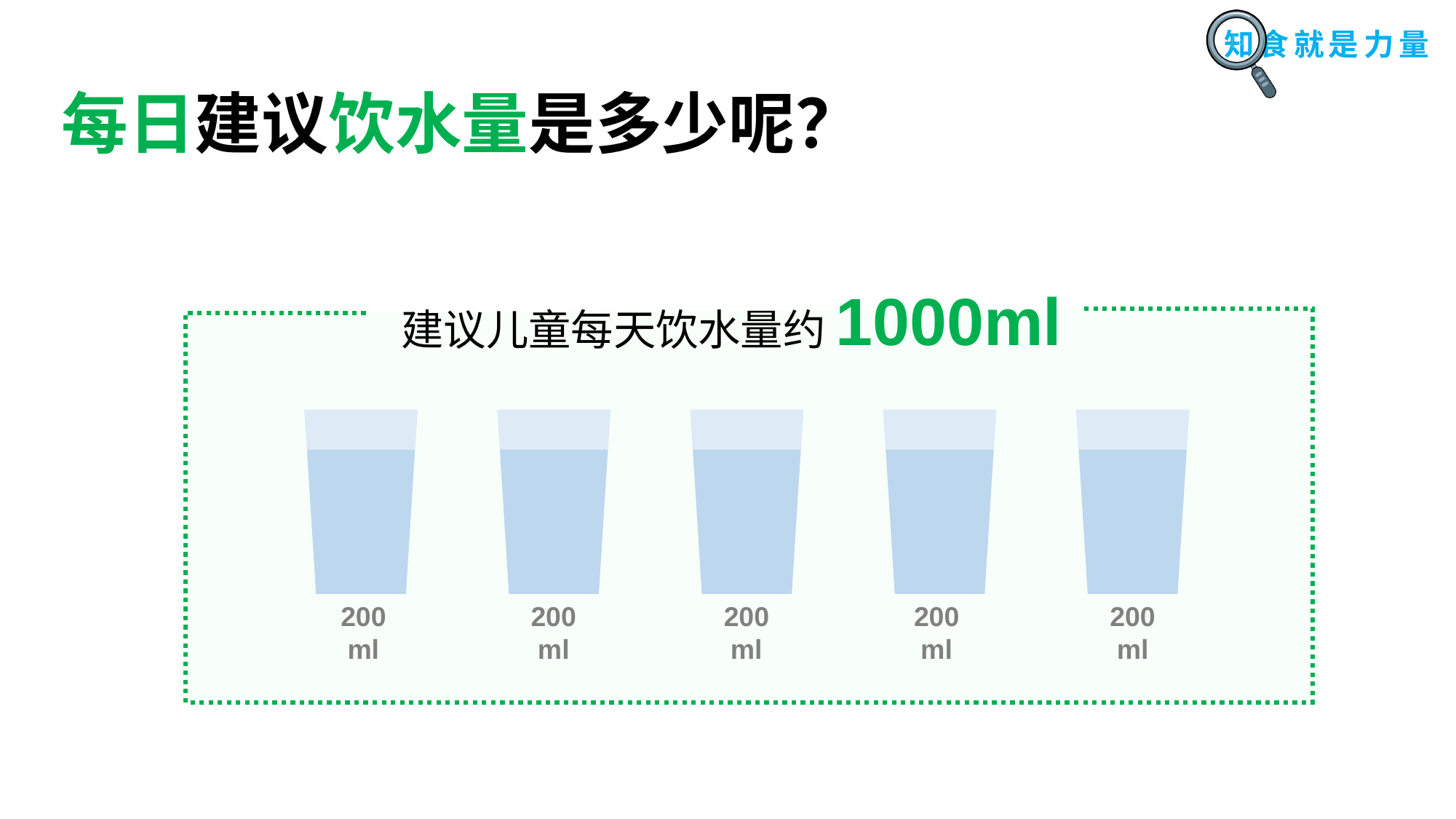

每日建议饮水量是多少呢？
建议儿童每天饮水量约1000ml

200
ml
200
ml
200
ml
200
ml
200
ml